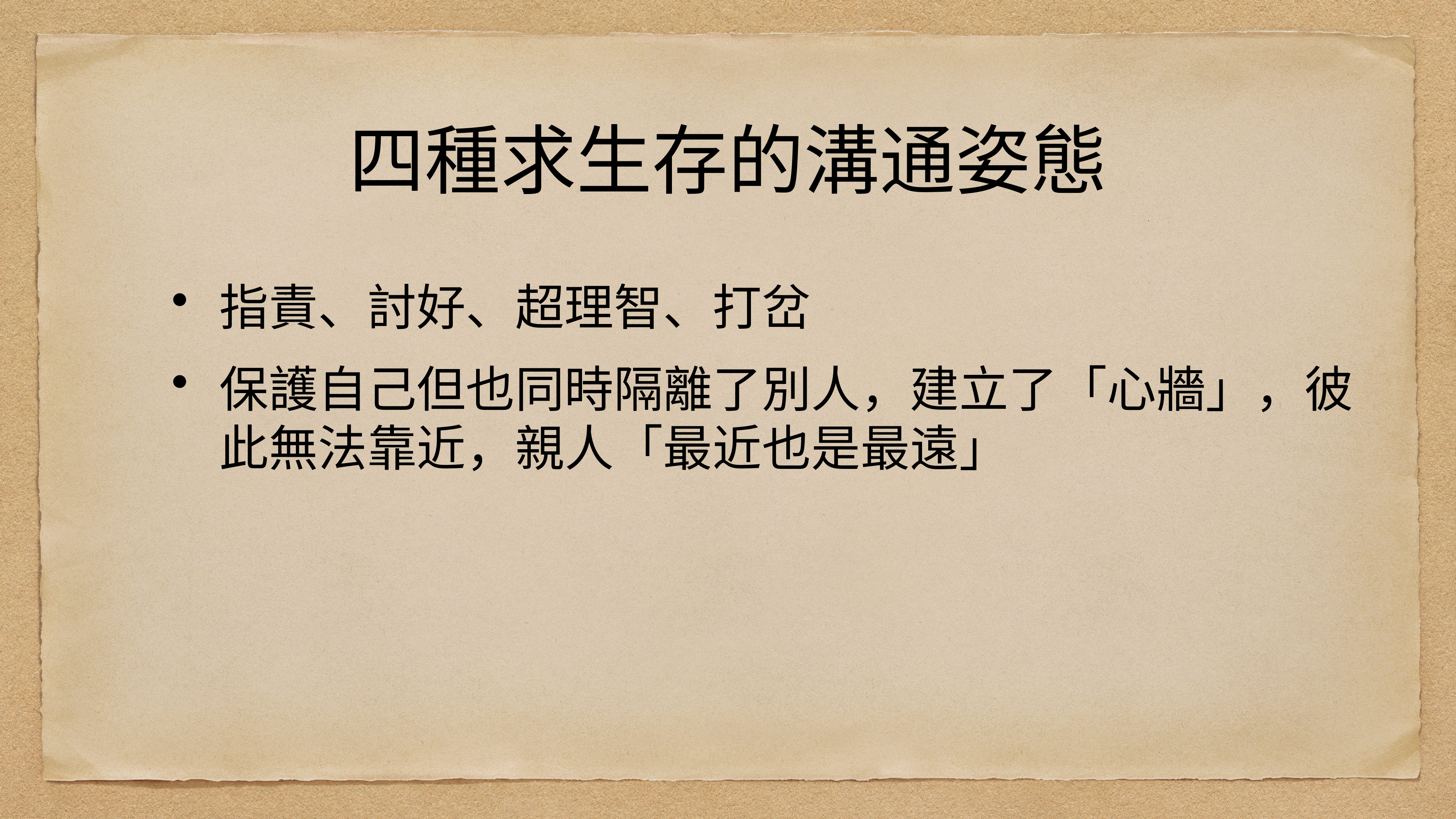

四種求生存的溝通姿態
指責、討好、超理智、打岔
保護自己但也同時隔離了別人，建立了「心牆」，彼此無法靠近，親人「最近也是最遠」